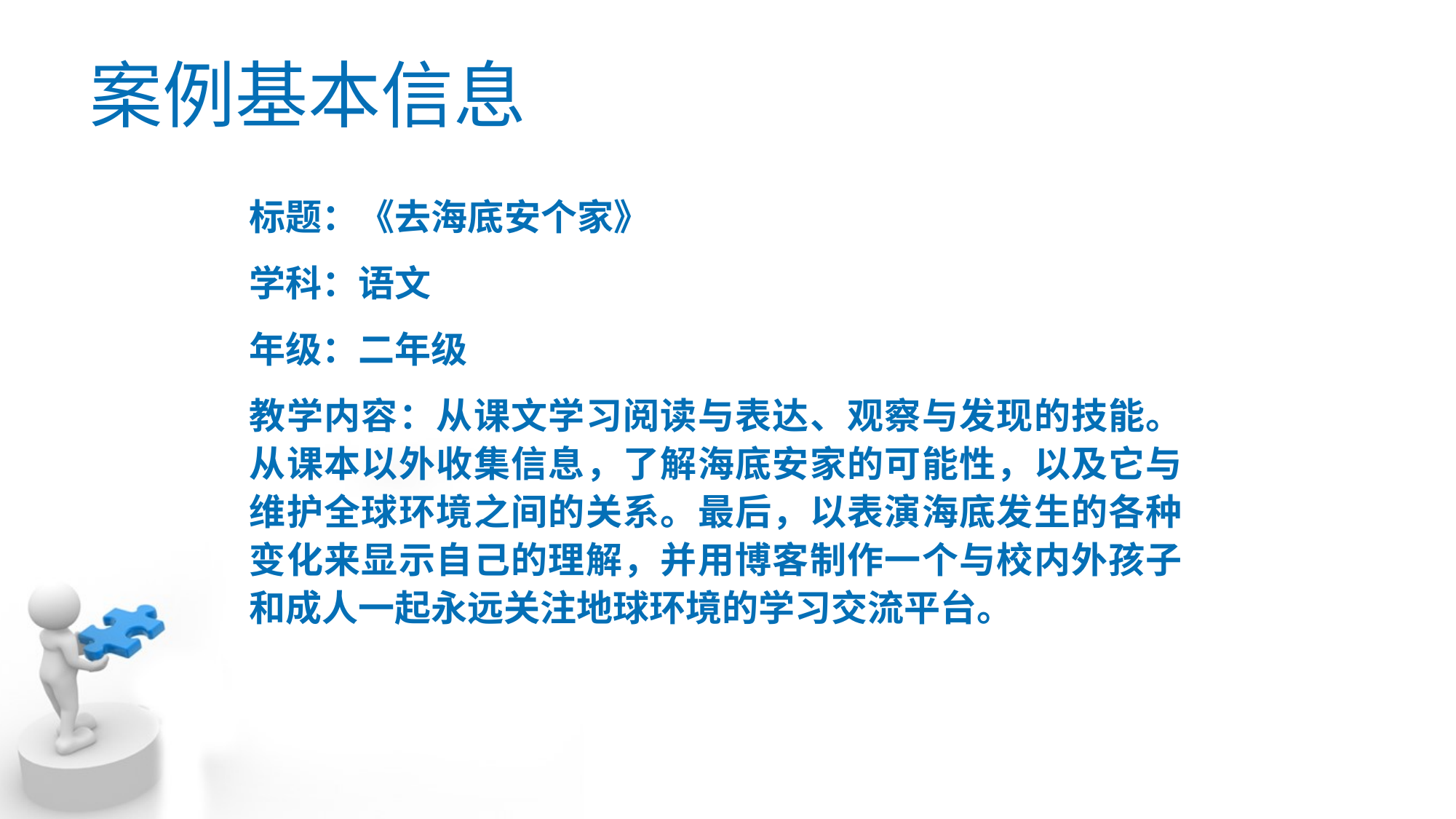

案例基本信息
标题：《去海底安个家》
学科：语文
年级：二年级
教学内容：从课文学习阅读与表达、观察与发现的技能。从课本以外收集信息，了解海底安家的可能性，以及它与维护全球环境之间的关系。最后，以表演海底发生的各种变化来显示自己的理解，并用博客制作一个与校内外孩子和成人一起永远关注地球环境的学习交流平台。